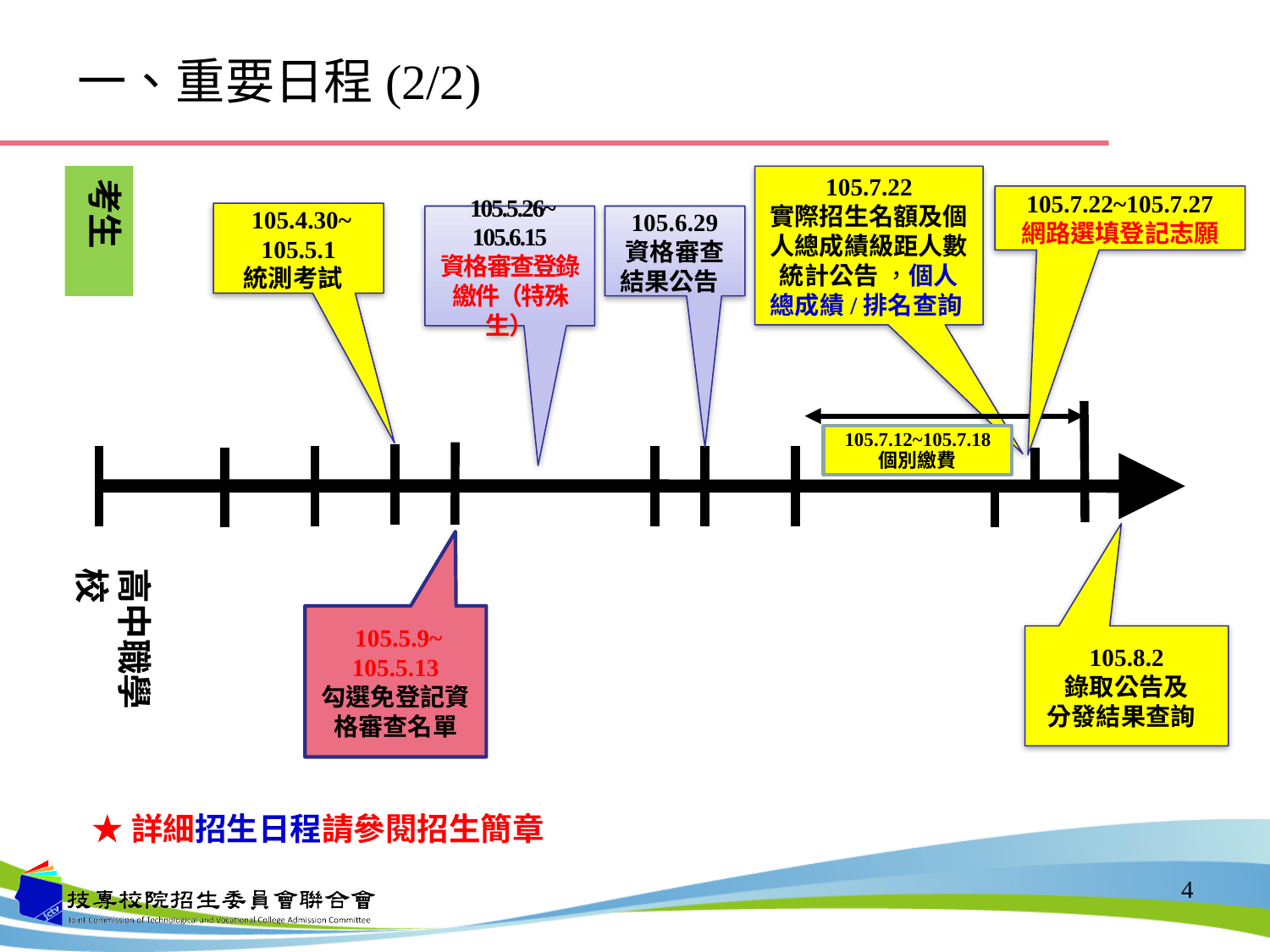

# 一、重要日程(2/2)
考生
105.7.22
實際招生名額及個人總成績級距人數統計公告 ，個人總成績/排名查詢
105.7.22~105.7.27
網路選填登記志願
 105.4.30~
105.5.1
統測考試
105.6.29
資格審查
結果公告
 105.5.26~
105.6.15
資格審查登錄繳件（特殊生）
105.7.12~105.7.18
個別繳費
高中職學校
 105.5.9~
105.5.13
勾選免登記資格審查名單
105.8.2
錄取公告及
分發結果查詢
★詳細招生日程請參閱招生簡章
4